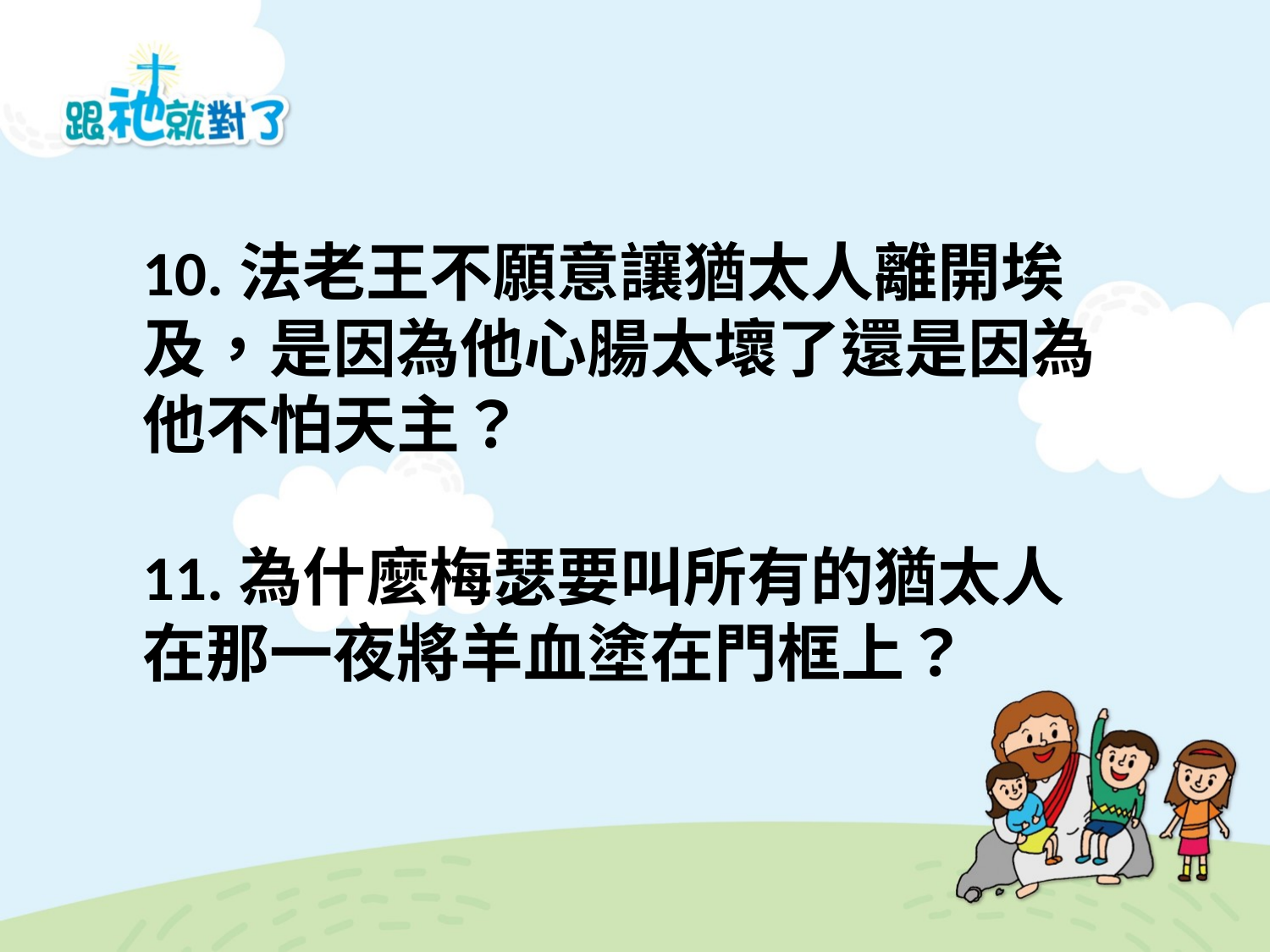

10.法老王不願意讓猶太人離開埃及，是因為他心腸太壞了還是因為他不怕天主？

11.為什麼梅瑟要叫所有的猶太人在那一夜將羊血塗在門框上？